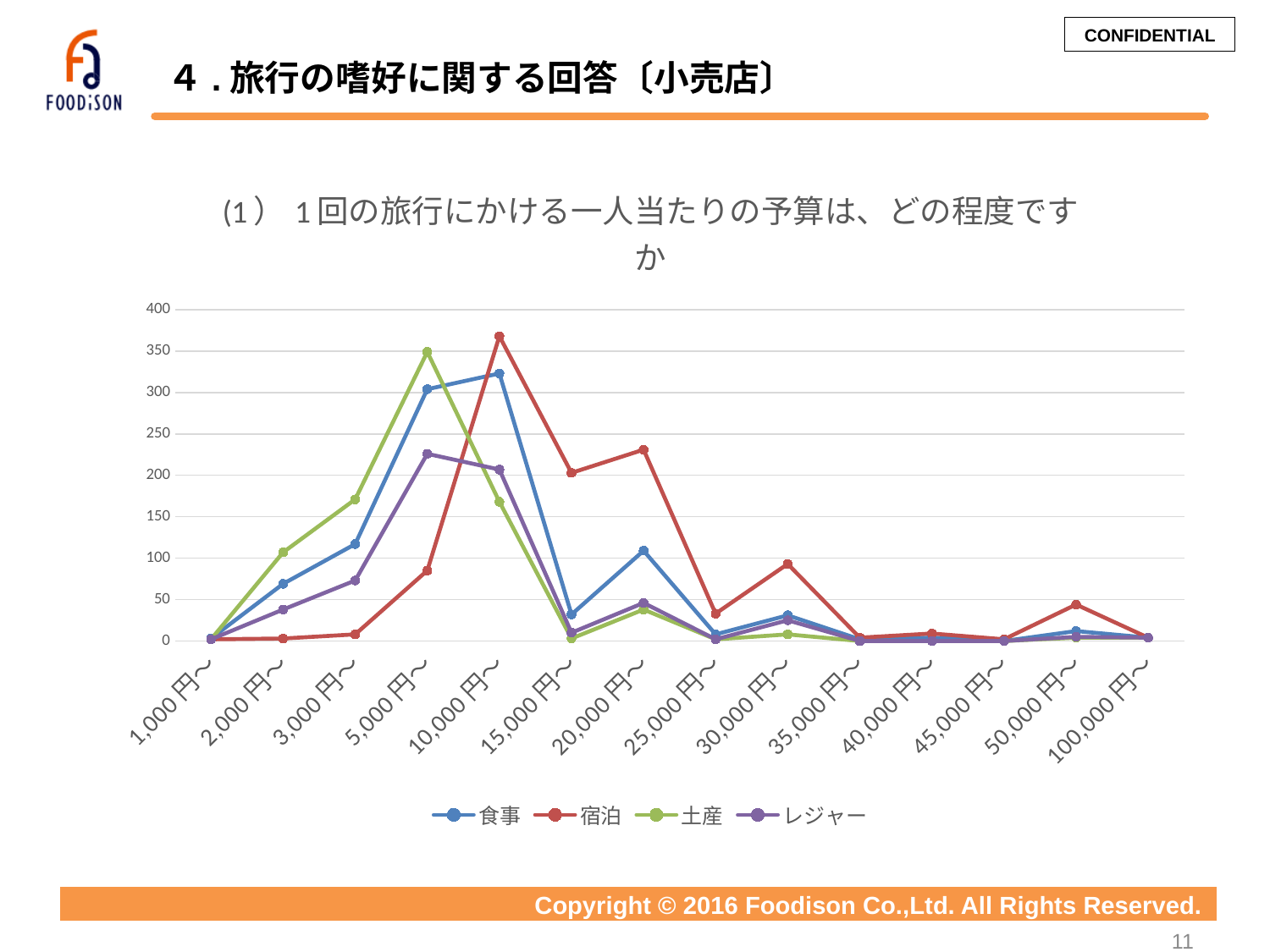

# ４.旅行の嗜好に関する回答〔小売店〕

### Chart: (1）1回の旅行にかける一人当たりの予算は、どの程度ですか

| Category | 食事 | 宿泊 | 土産 | レジャー |
|---|---|---|---|---|
| 1000 | 3.0 | 2.0 | 2.0 | 2.0 |
| 2000 | 69.0 | 3.0 | 107.0 | 38.0 |
| 3000 | 117.0 | 8.0 | 171.0 | 73.0 |
| 5000 | 304.0 | 85.0 | 349.0 | 226.0 |
| 10000 | 323.0 | 368.0 | 168.0 | 207.0 |
| 15000 | 32.0 | 203.0 | 3.0 | 10.0 |
| 20000 | 109.0 | 231.0 | 38.0 | 46.0 |
| 25000 | 8.0 | 33.0 | 2.0 | 2.0 |
| 30000 | 31.0 | 93.0 | 8.0 | 25.0 |
| 35000 | 2.0 | 4.0 | 0.0 | 0.0 |
| 40000 | 4.0 | 9.0 | 0.0 | 0.0 |
| 45000 | 0.0 | 2.0 | 0.0 | 0.0 |
| 50000 | 12.0 | 44.0 | 4.0 | 5.0 |
| 100000 | 4.0 | 4.0 | 4.0 | 4.0 |
11